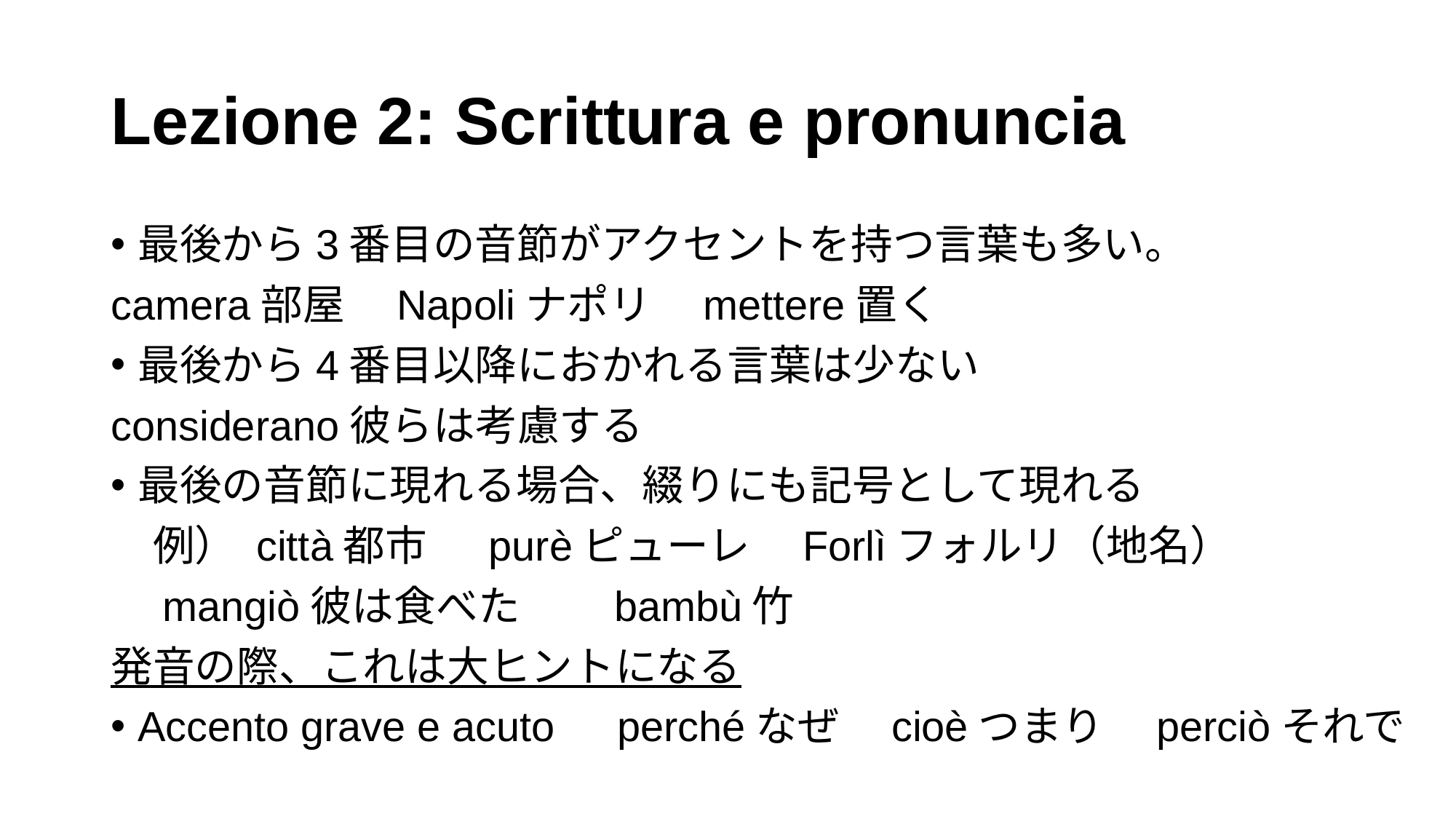

# Lezione 2: Scrittura e pronuncia
最後から3番目の音節がアクセントを持つ言葉も多い。
camera部屋　Napoliナポリ　mettere置く
最後から4番目以降におかれる言葉は少ない
considerano彼らは考慮する
最後の音節に現れる場合、綴りにも記号として現れる
　例） città都市　 purèピューレ　Forlìフォルリ（地名）
　mangiò彼は食べた　　bambù竹
発音の際、これは大ヒントになる
Accento grave e acuto　perchéなぜ　cioèつまり　perciòそれで